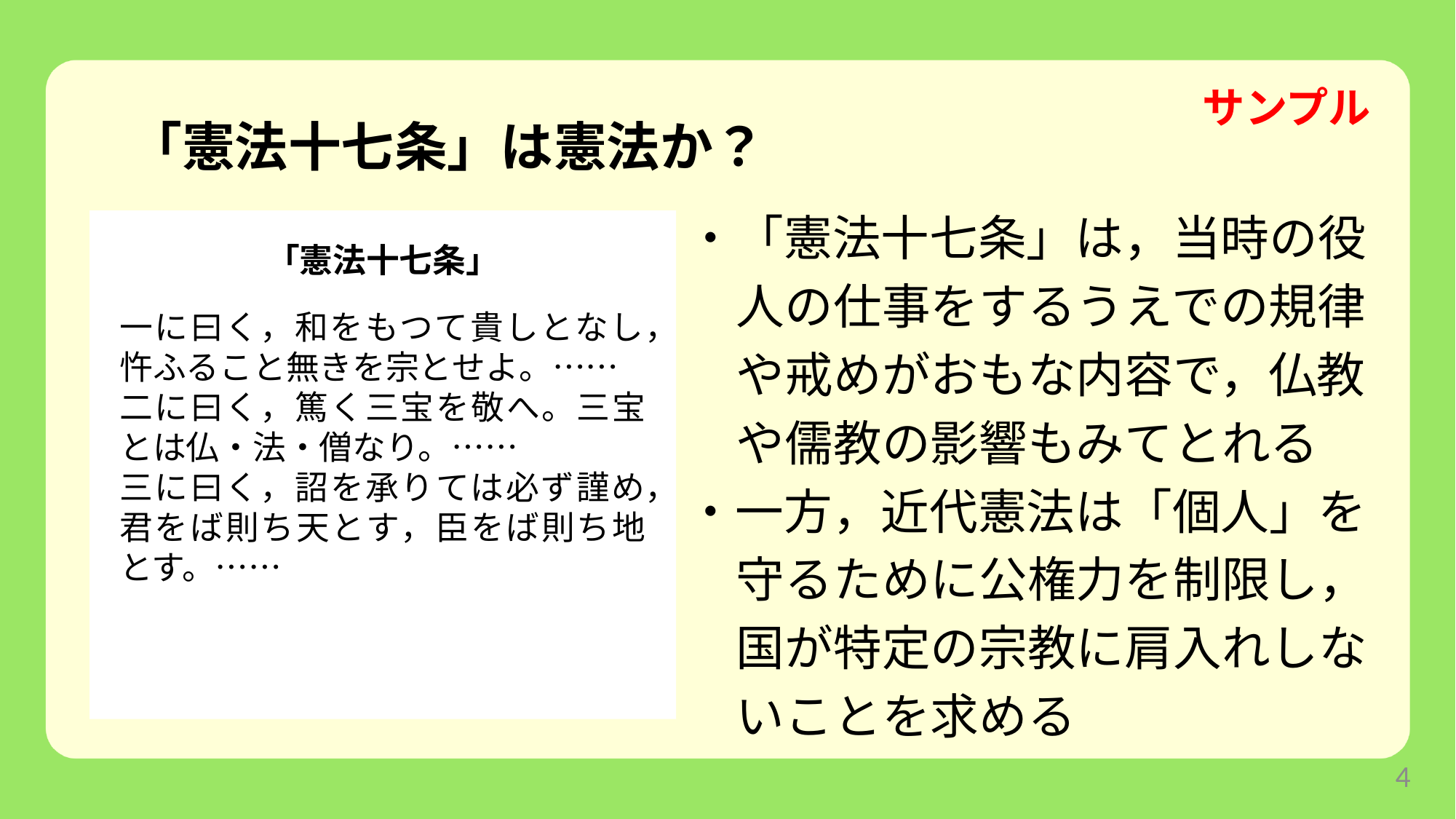

「憲法十七条」は憲法か？
・「憲法十七条」は，当時の役人の仕事をするうえでの規律や戒めがおもな内容で，仏教や儒教の影響もみてとれる
・一方，近代憲法は「個人」を守るために公権力を制限し，国が特定の宗教に肩入れしないことを求める
「憲法十七条」
一に曰く，和をもつて貴しとなし，忤ふること無きを宗とせよ。……
二に曰く，篤く三宝を敬へ。三宝とは仏・法・僧なり。……
三に曰く，詔を承りては必ず謹め，君をば則ち天とす，臣をば則ち地とす。……